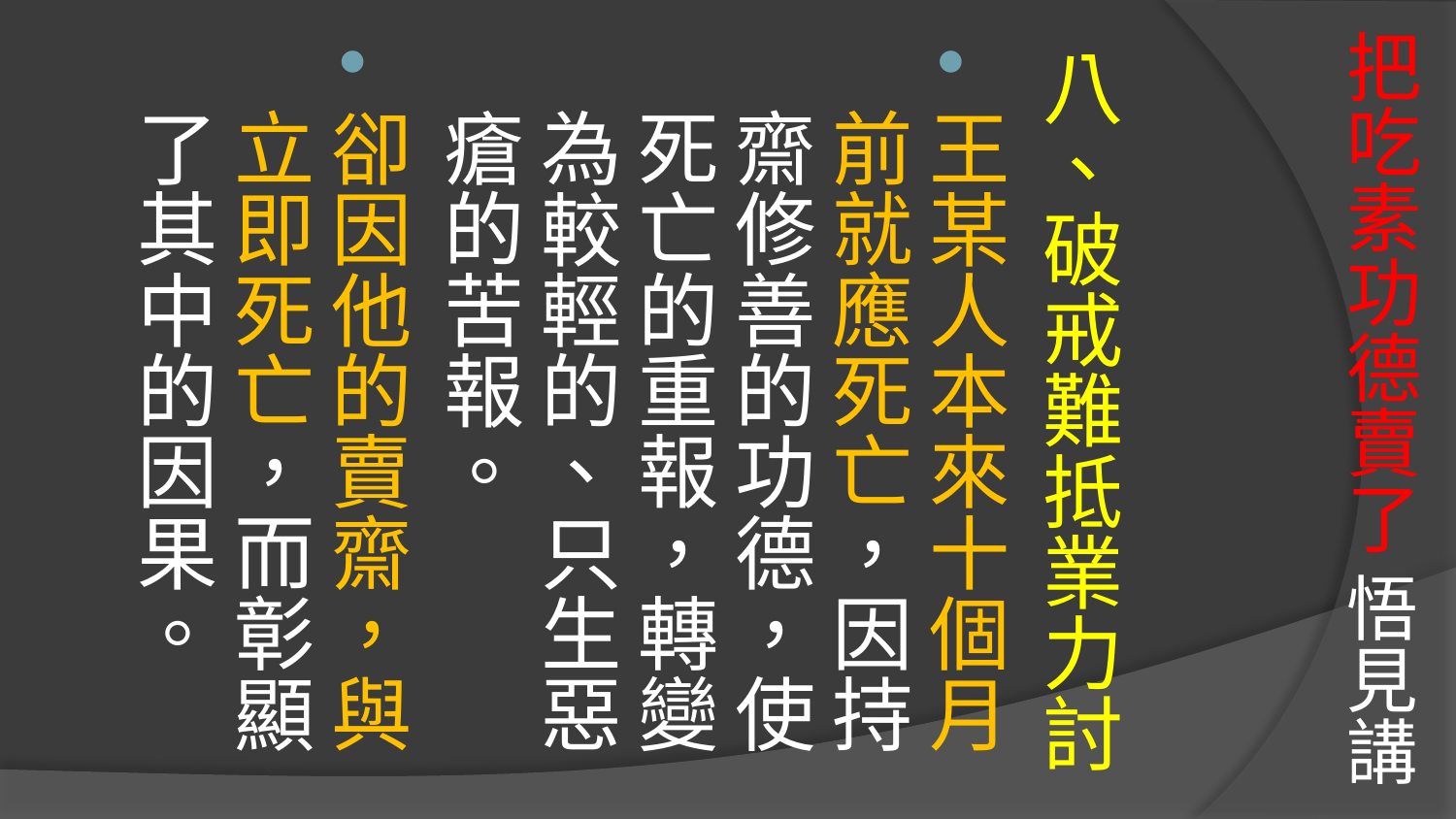

# 把吃素功德賣了 悟見講
八、破戒難抵業力討
王某人本來十個月前就應死亡，因持齋修善的功德，使死亡的重報，轉變為較輕的、只生惡瘡的苦報。
卻因他的賣齋，與立即死亡，而彰顯了其中的因果。